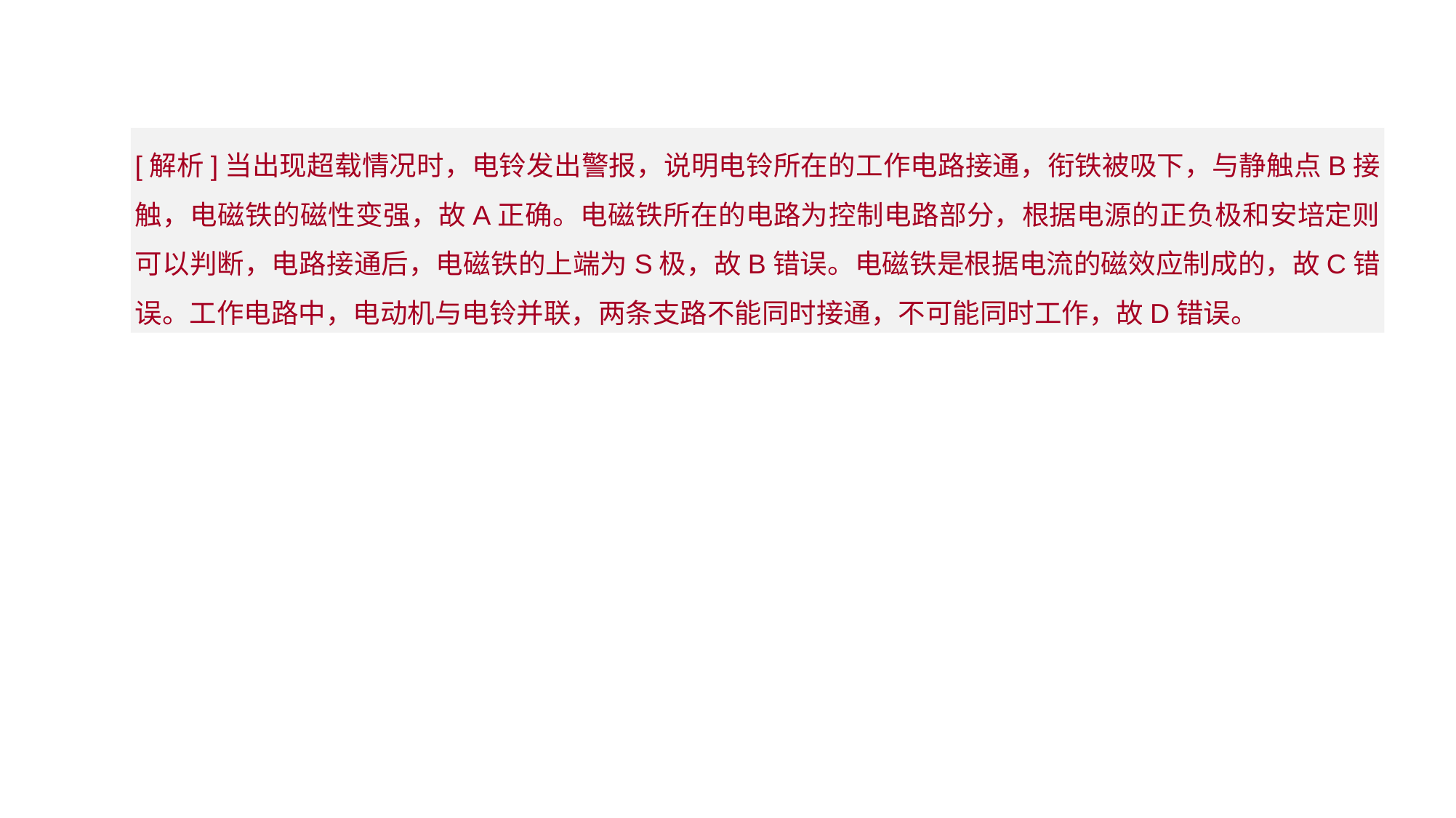

[解析]当出现超载情况时，电铃发出警报，说明电铃所在的工作电路接通，衔铁被吸下，与静触点B接触，电磁铁的磁性变强，故A正确。电磁铁所在的电路为控制电路部分，根据电源的正负极和安培定则可以判断，电路接通后，电磁铁的上端为S极，故B错误。电磁铁是根据电流的磁效应制成的，故C错误。工作电路中，电动机与电铃并联，两条支路不能同时接通，不可能同时工作，故D错误。
重难突破 能力提升